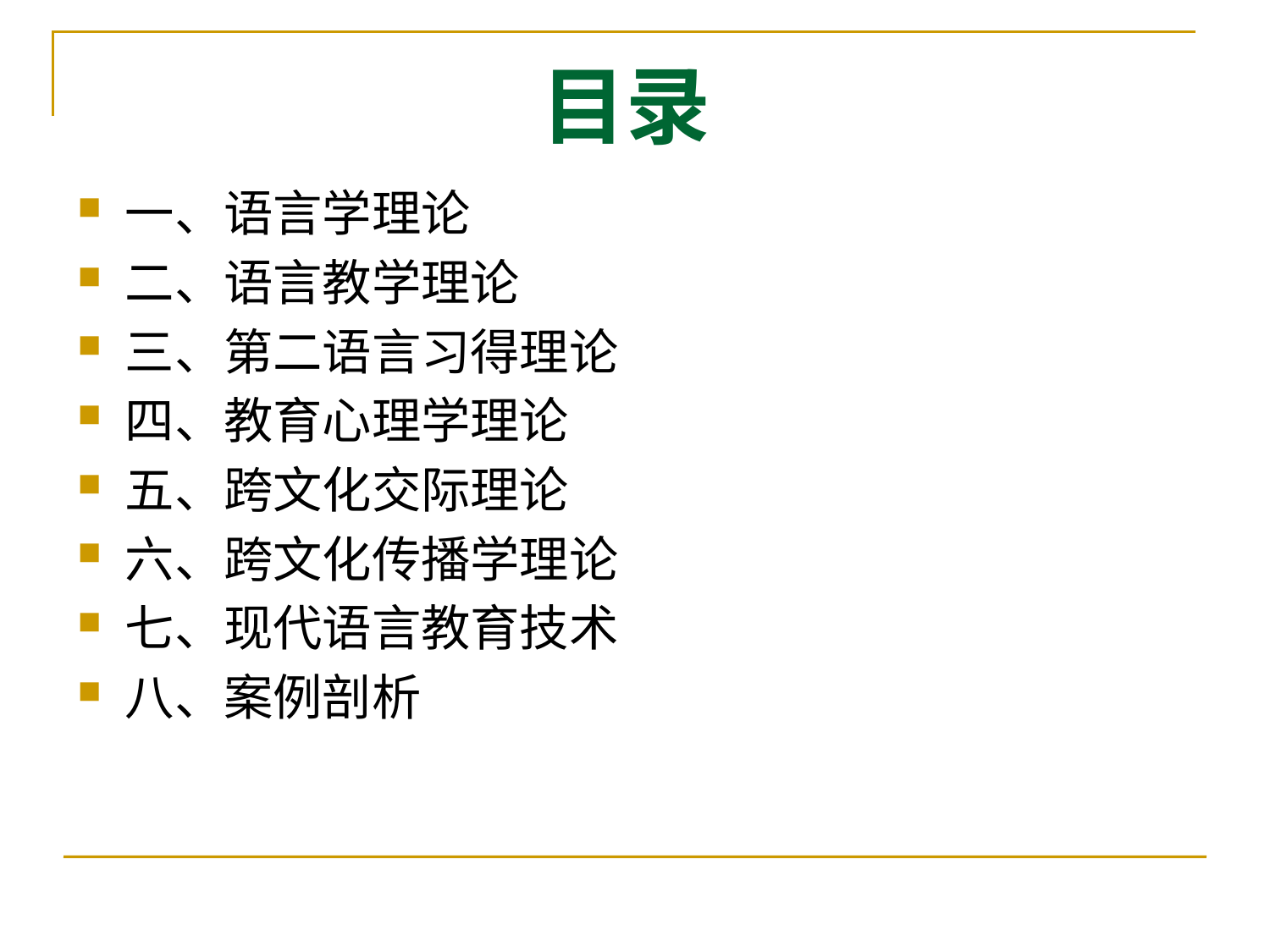

# 目录
一、语言学理论
二、语言教学理论
三、第二语言习得理论
四、教育心理学理论
五、跨文化交际理论
六、跨文化传播学理论
七、现代语言教育技术
八、案例剖析